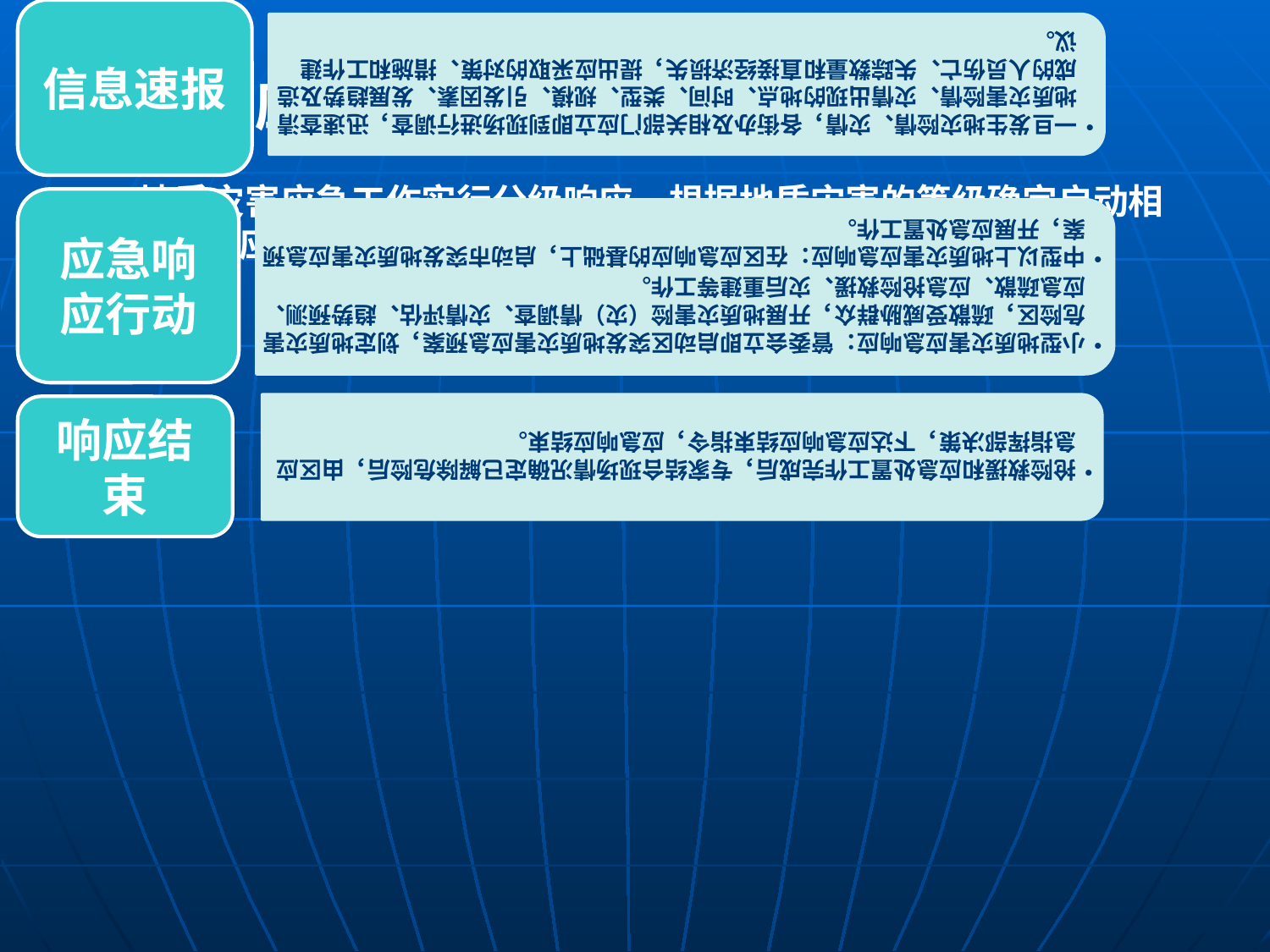

五、应急响应

    地质灾害应急工作实行分级响应，根据地质灾害的等级确定启动相应级别的应急预案。

一旦发生地灾险情、灾情，各街办及相关部门应立即到现场进行调查，迅速查清地质灾害险情、灾情出现的地点、时间、类型、规模、引发因素、发展趋势及造成的人员伤亡、失踪数量和直接经济损失，提出应采取的对策、措施和工作建议。
信息速报
小型地质灾害应急响应：管委会立即启动区突发地质灾害应急预案，划定地质灾害危险区，疏散受威胁群众，开展地质灾害险（灾）情调查、灾情评估、趋势预测、应急疏散、应急抢险救援、灾后重建等工作。
中型以上地质灾害应急响应：在区应急响应的基础上，启动市突发地质灾害应急预案，开展应急处置工作。
应急响应行动
抢险救援和应急处置工作完成后，专家结合现场情况确定已解除危险后，由区应急指挥部决策，下达应急响应结束指令，应急响应结束。
响应结束